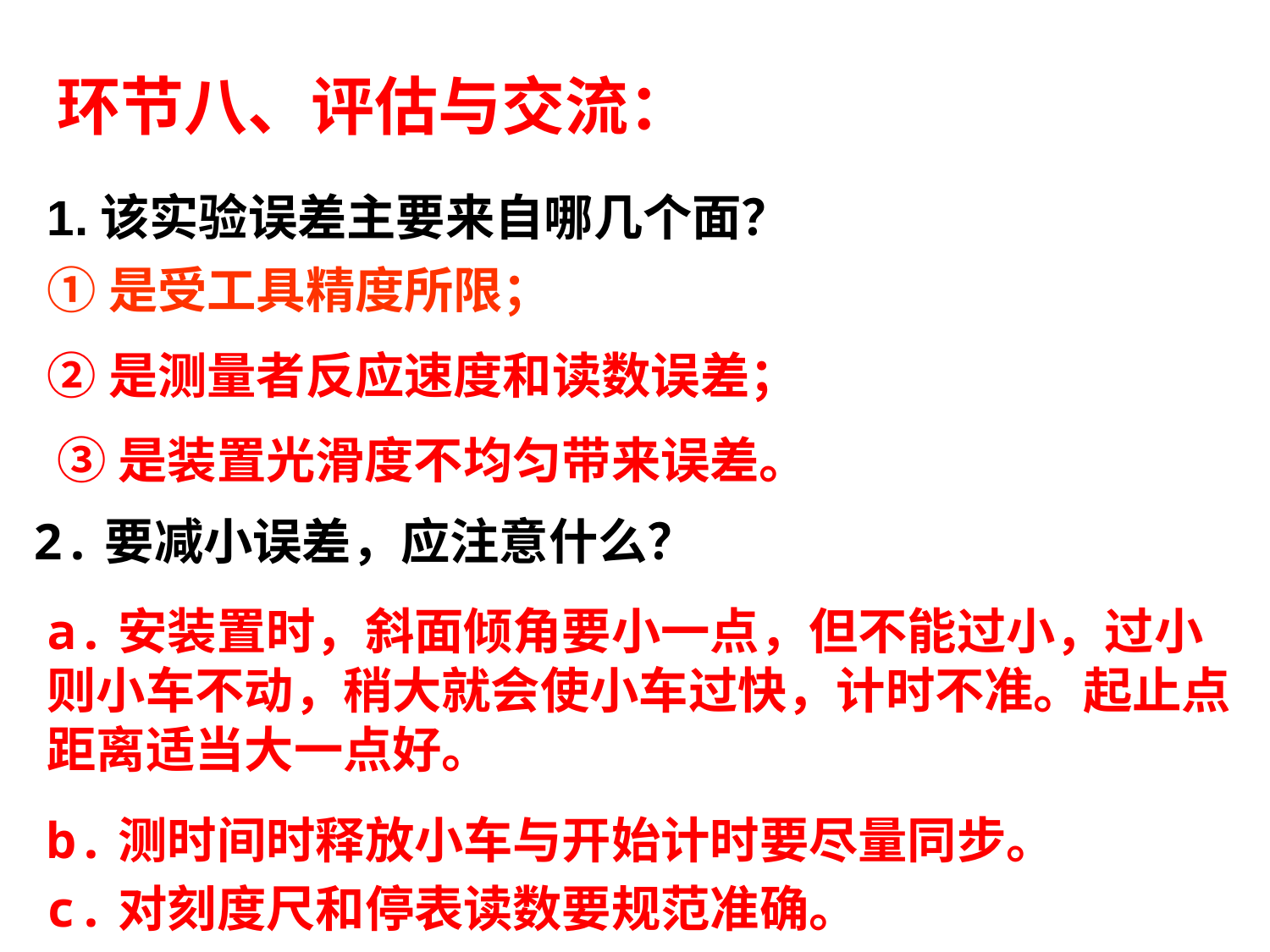

环节八、评估与交流：
1.该实验误差主要来自哪几个面？
①是受工具精度所限；
②是测量者反应速度和读数误差；
③是装置光滑度不均匀带来误差。
2.要减小误差，应注意什么？
a.安装置时，斜面倾角要小一点，但不能过小，过小则小车不动，稍大就会使小车过快，计时不准。起止点距离适当大一点好。
b.测时间时释放小车与开始计时要尽量同步。
c.对刻度尺和停表读数要规范准确。